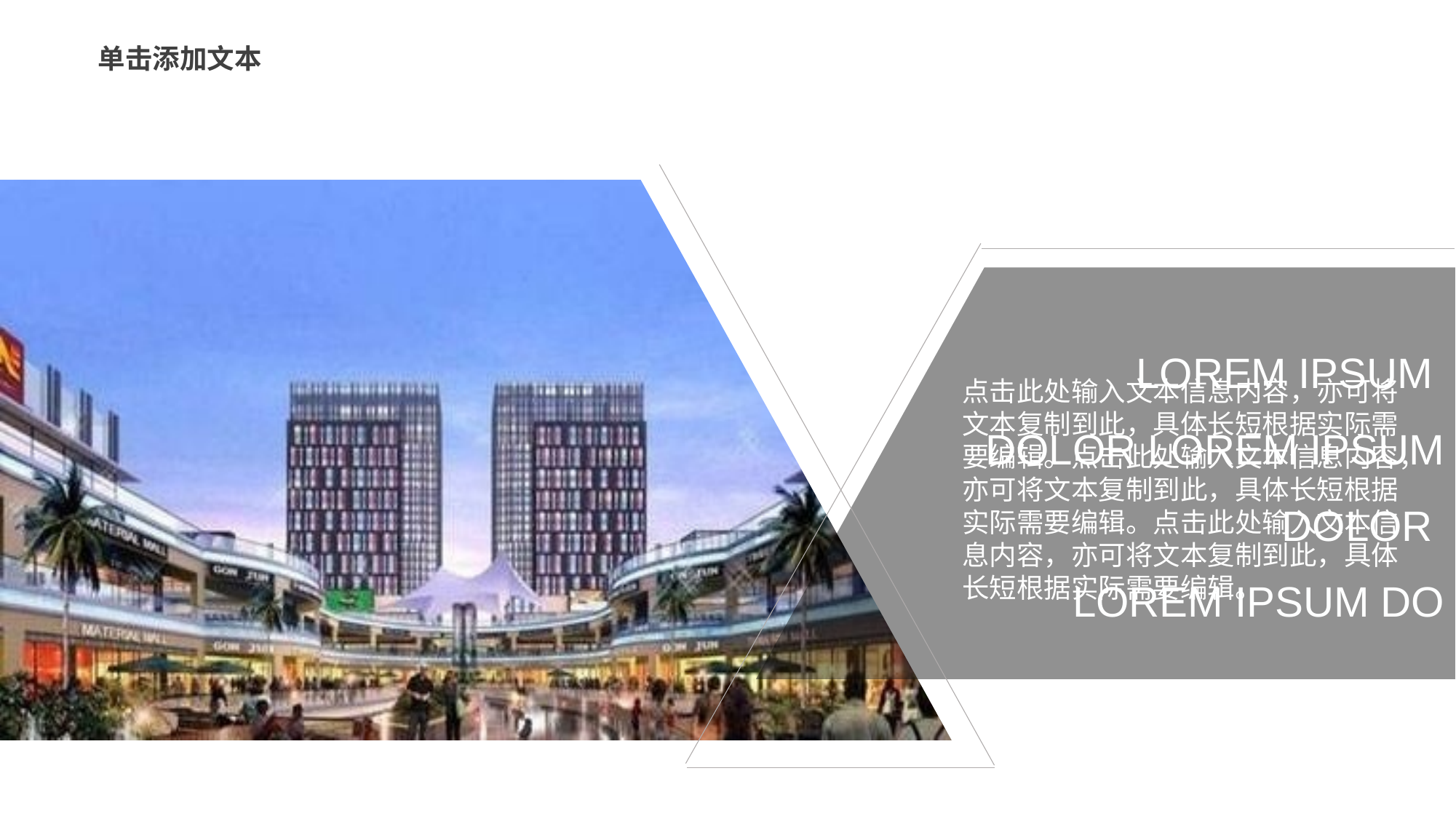

单击添加文本

LOREM IPSUM
DOLOR LOREM IPSUM
DOLOR
LOREM IPSUM DO
点击此处输入文本信息内容，亦可将文本复制到此，具体长短根据实际需要编辑。点击此处输入文本信息内容，亦可将文本复制到此，具体长短根据实际需要编辑。点击此处输入文本信息内容，亦可将文本复制到此，具体长短根据实际需要编辑。